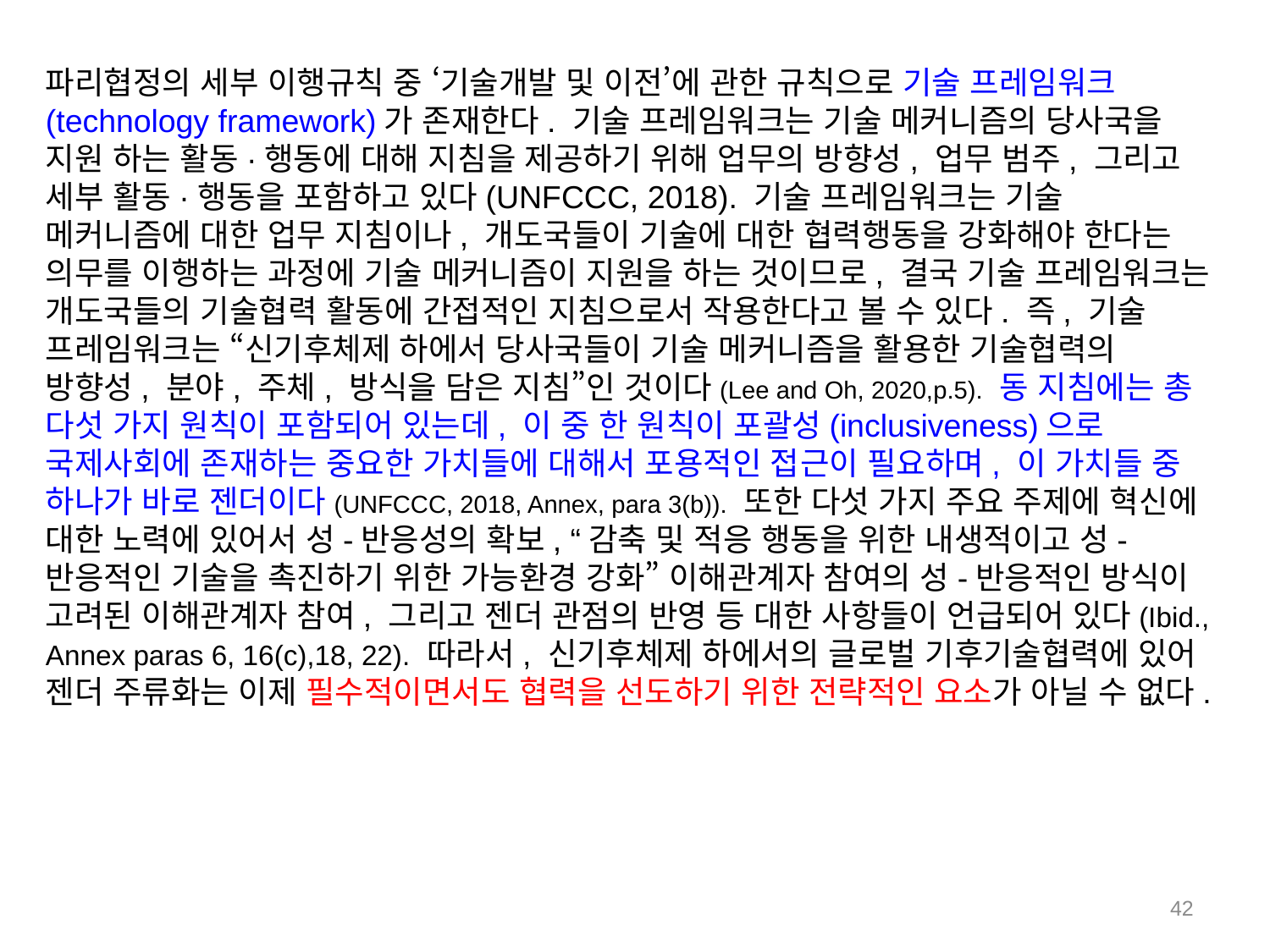

파리협정의 세부 이행규칙 중 ‘기술개발 및 이전’에 관한 규칙으로 기술 프레임워크(technology framework)가 존재한다. 기술 프레임워크는 기술 메커니즘의 당사국을 지원 하는 활동·행동에 대해 지침을 제공하기 위해 업무의 방향성, 업무 범주, 그리고 세부 활동·행동을 포함하고 있다(UNFCCC, 2018). 기술 프레임워크는 기술 메커니즘에 대한 업무 지침이나, 개도국들이 기술에 대한 협력행동을 강화해야 한다는 의무를 이행하는 과정에 기술 메커니즘이 지원을 하는 것이므로, 결국 기술 프레임워크는 개도국들의 기술협력 활동에 간접적인 지침으로서 작용한다고 볼 수 있다. 즉, 기술 프레임워크는 “신기후체제 하에서 당사국들이 기술 메커니즘을 활용한 기술협력의 방향성, 분야, 주체, 방식을 담은 지침”인 것이다(Lee and Oh, 2020,p.5). 동 지침에는 총 다섯 가지 원칙이 포함되어 있는데, 이 중 한 원칙이 포괄성(inclusiveness)으로 국제사회에 존재하는 중요한 가치들에 대해서 포용적인 접근이 필요하며, 이 가치들 중 하나가 바로 젠더이다(UNFCCC, 2018, Annex, para 3(b)). 또한 다섯 가지 주요 주제에 혁신에 대한 노력에 있어서 성-반응성의 확보, “감축 및 적응 행동을 위한 내생적이고 성-반응적인 기술을 촉진하기 위한 가능환경 강화” 이해관계자 참여의 성-반응적인 방식이 고려된 이해관계자 참여, 그리고 젠더 관점의 반영 등 대한 사항들이 언급되어 있다(Ibid., Annex paras 6, 16(c),18, 22). 따라서, 신기후체제 하에서의 글로벌 기후기술협력에 있어 젠더 주류화는 이제 필수적이면서도 협력을 선도하기 위한 전략적인 요소가 아닐 수 없다.
42